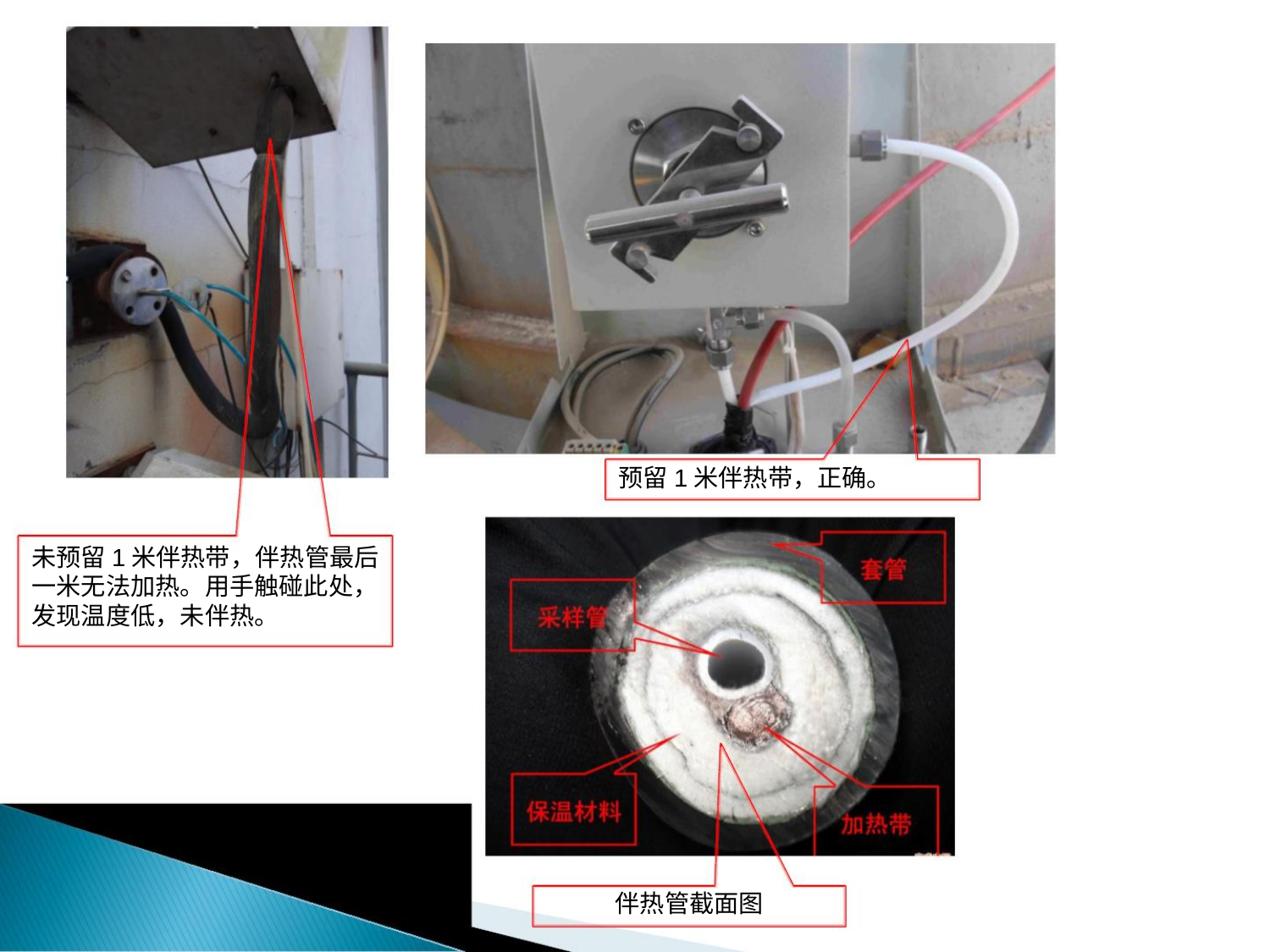

预留1米伴热带，正确。
未预留1米伴热带，伴热管最后
一米无法加热。用手触碰此处，
发现温度低，未伴热。
伴热管截面图